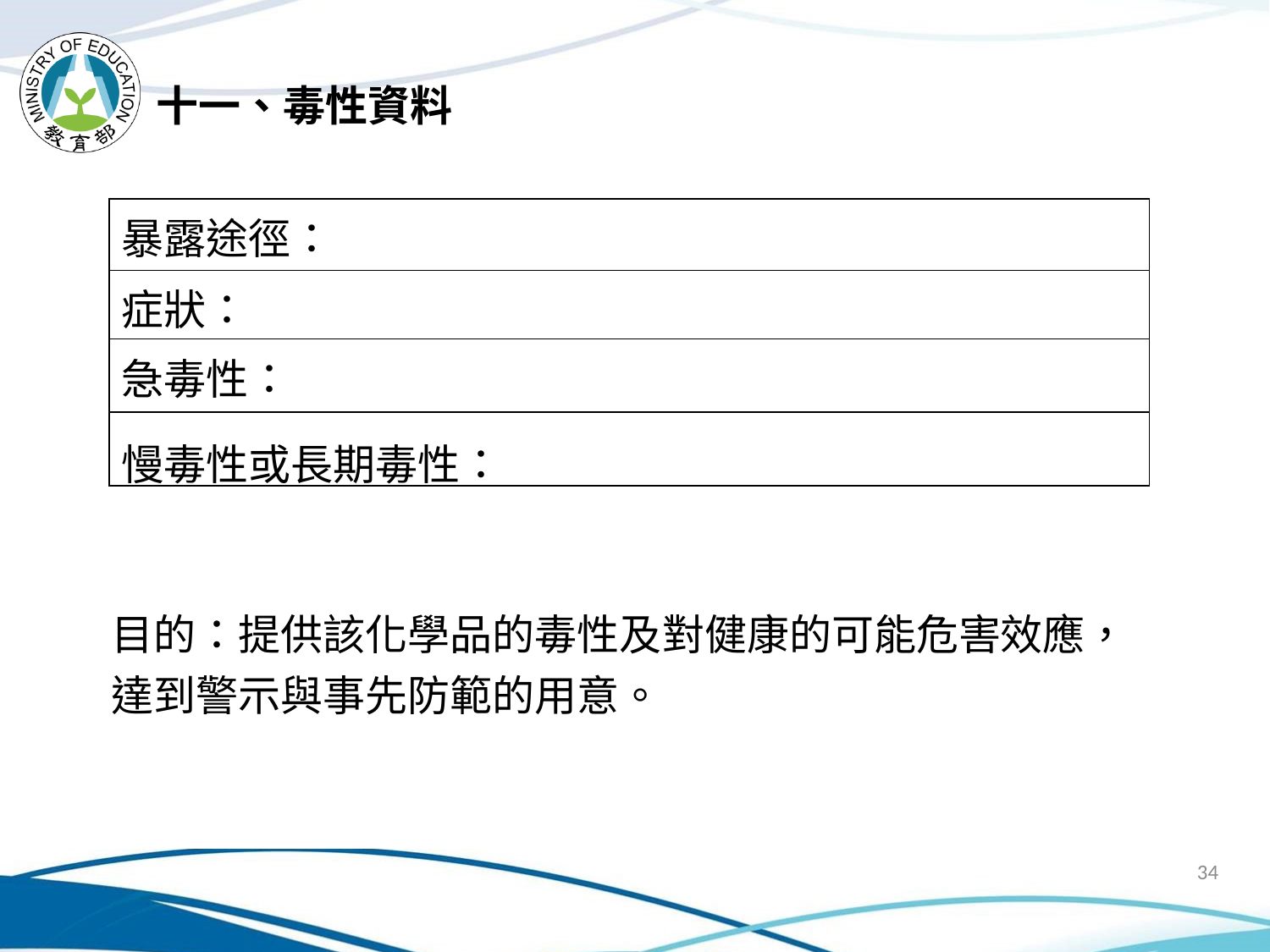

十一、毒性資料
| 暴露途徑： |
| --- |
| 症狀： |
| 急毒性： |
| 慢毒性或長期毒性： |
目的：提供該化學品的毒性及對健康的可能危害效應，達到警示與事先防範的用意。
34